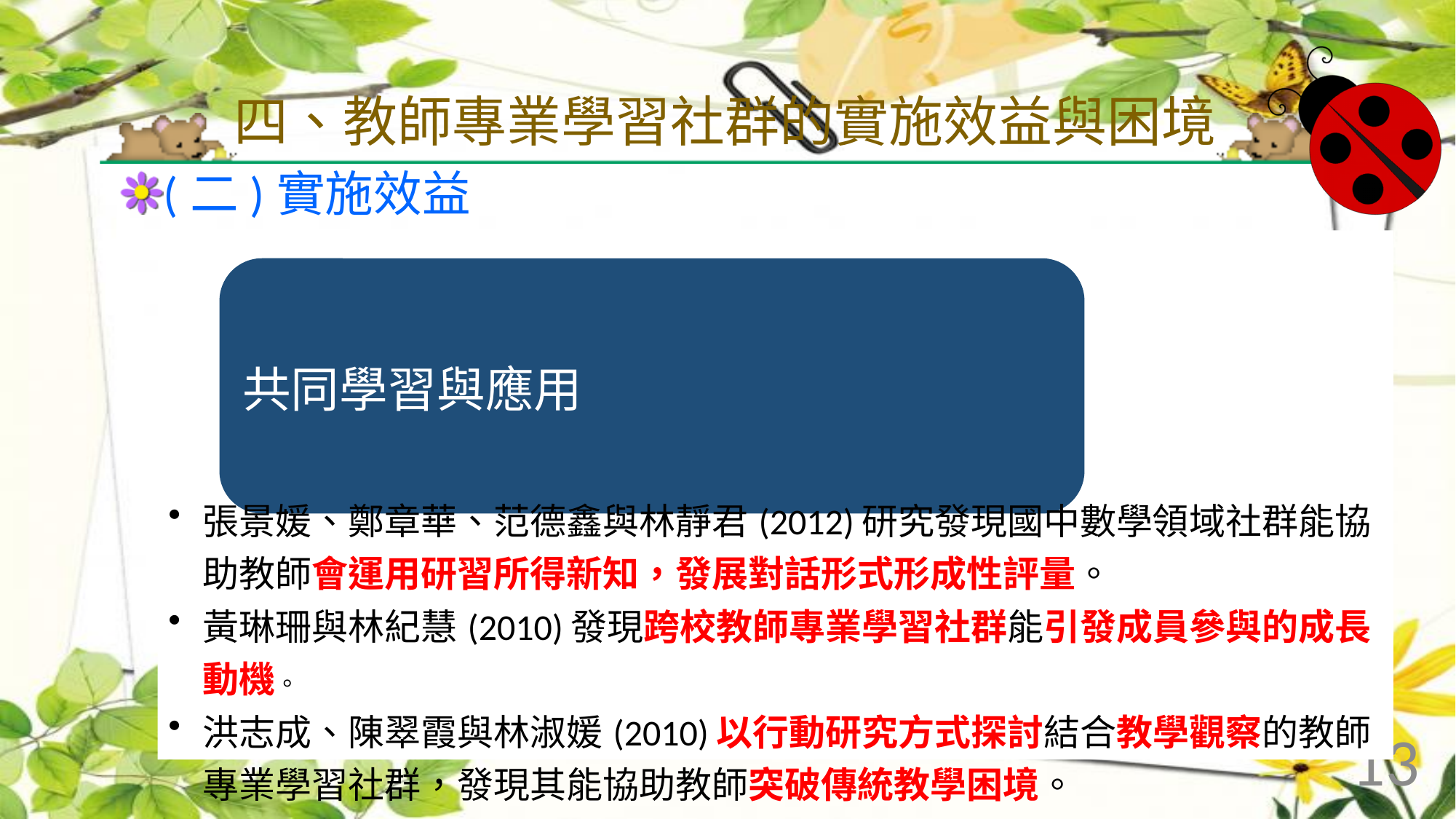

# 四、教師專業學習社群的實施效益與困境
(二)實施效益
共同學習與應用
黃琳珊與林紀慧(2010)發現跨校教師專業學習社群能引發成員參與的成長動機。
張景媛、鄭章華、范德鑫與林靜君(2012)研究發現國中數學領域社群能協助教師會運用研習所得新知，發展對話形式形成性評量。
洪志成、陳翠霞與林淑媛(2010)以行動研究方式探討結合教學觀察的教師專業學習社群，發現其能協助教師突破傳統教學困境。
13